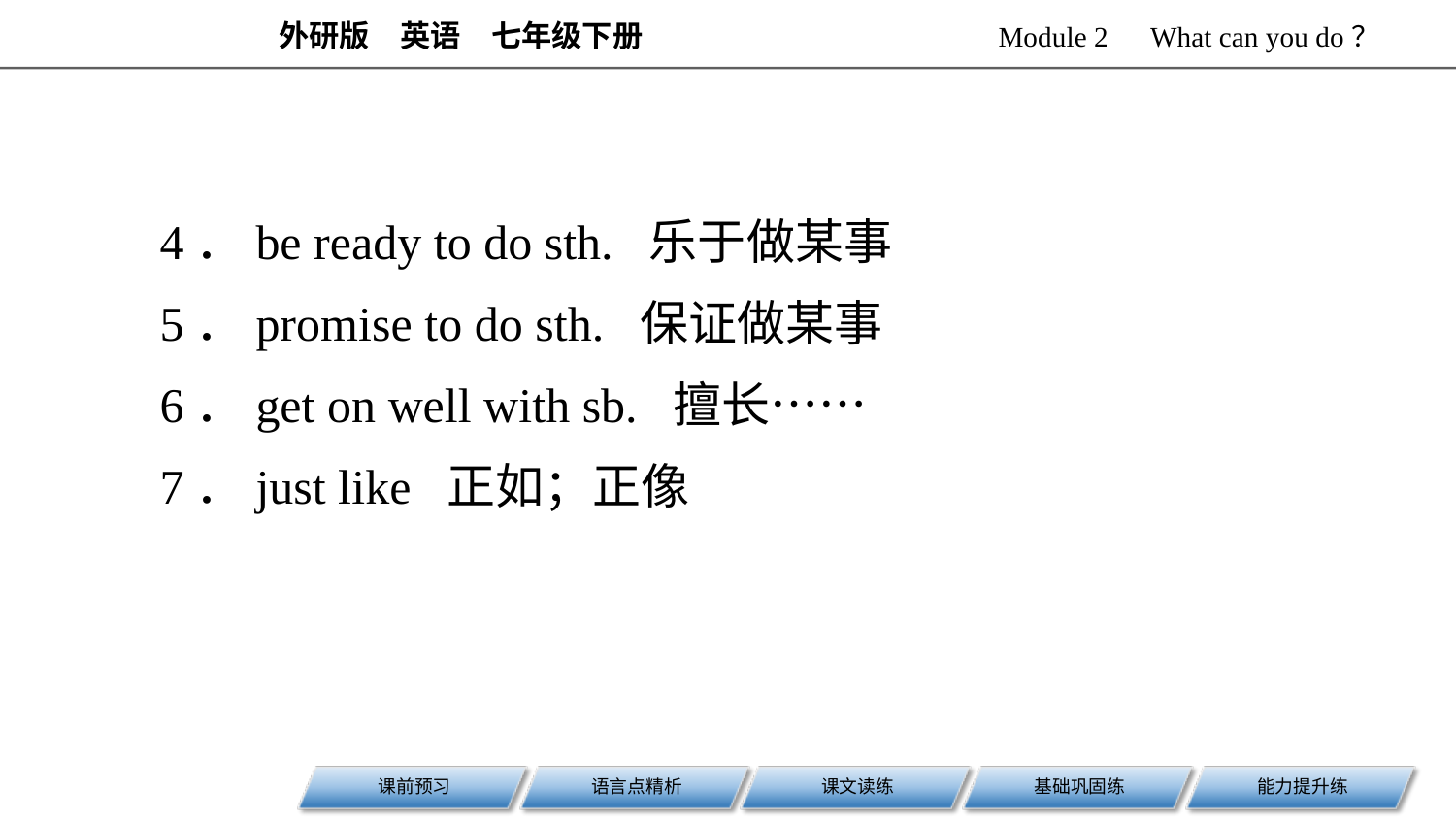

4．be ready to do sth.  乐于做某事
5．promise to do sth.  保证做某事
6．get on well with sb.  擅长……
7．just like  正如；正像